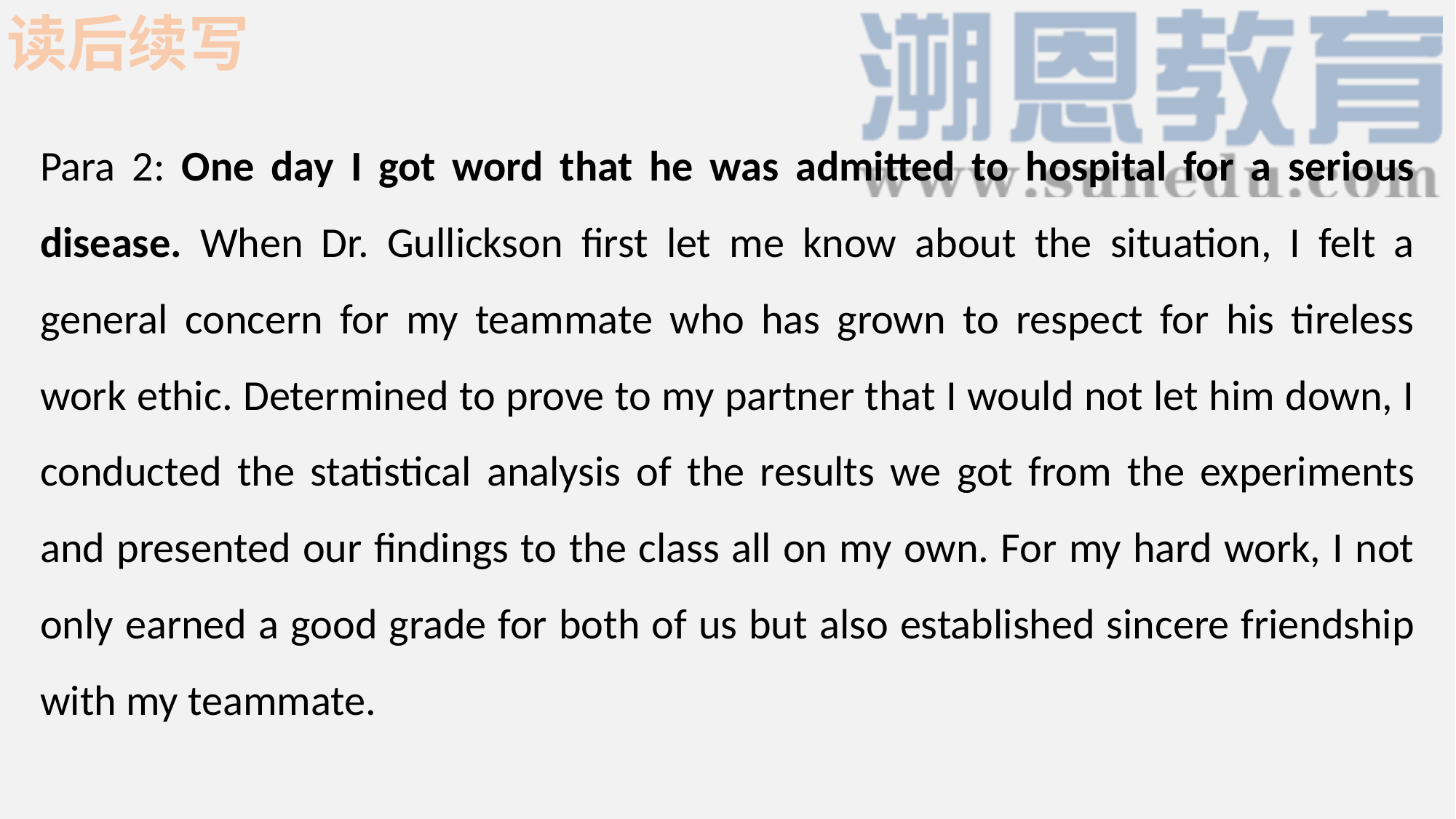

读后续写
Para 2: One day I got word that he was admitted to hospital for a serious disease. When Dr. Gullickson first let me know about the situation, I felt a general concern for my teammate who has grown to respect for his tireless work ethic. Determined to prove to my partner that I would not let him down, I conducted the statistical analysis of the results we got from the experiments and presented our findings to the class all on my own. For my hard work, I not only earned a good grade for both of us but also established sincere friendship with my teammate.